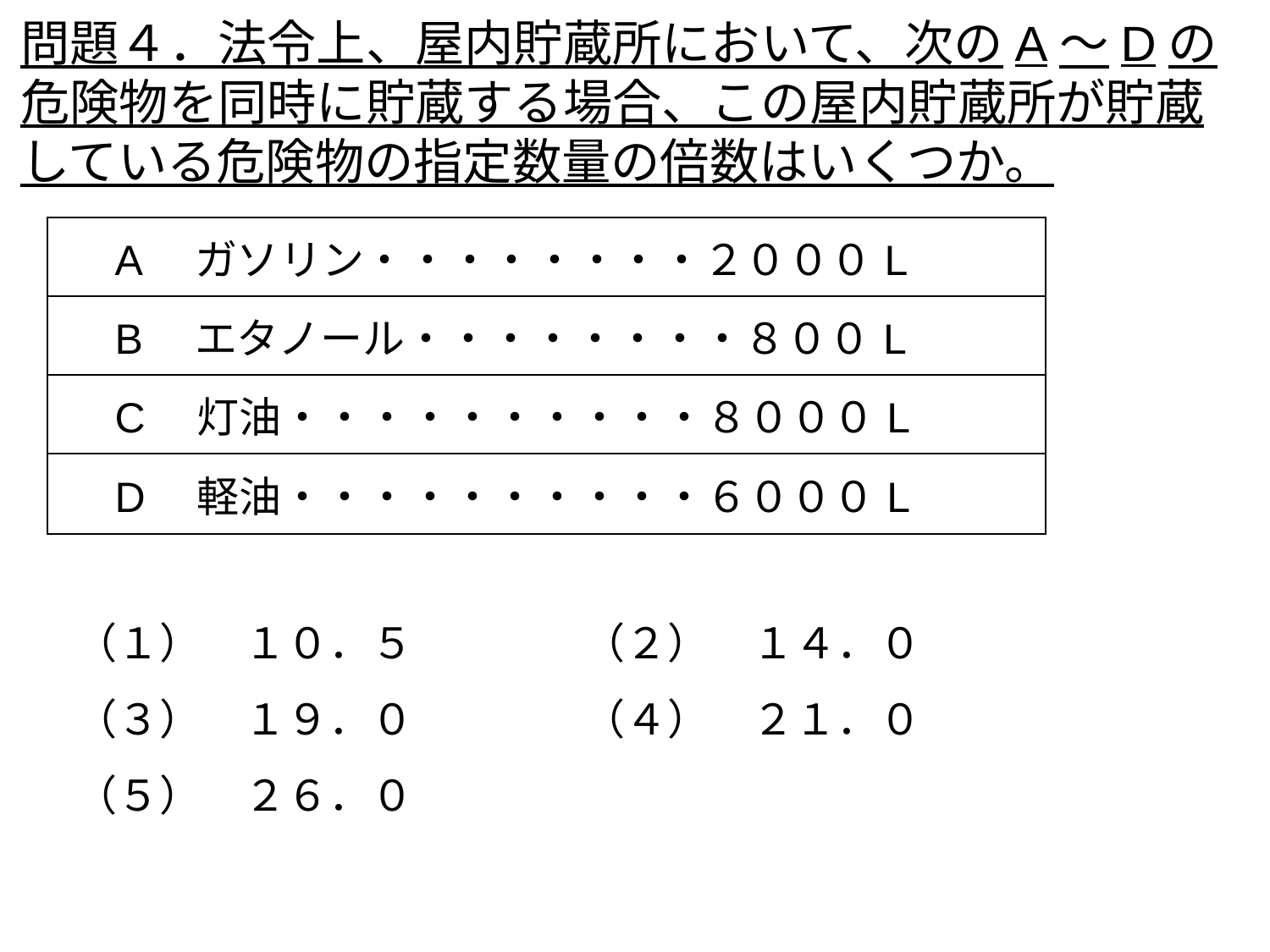

問題４．法令上、屋内貯蔵所において、次のA～Dの危険物を同時に貯蔵する場合、この屋内貯蔵所が貯蔵している危険物の指定数量の倍数はいくつか。
| A　ガソリン・・・・・・・・２０００L |
| --- |
| B　エタノール・・・・・・・・８００L |
| C　灯油・・・・・・・・・・８０００L |
| D　軽油・・・・・・・・・・６０００L |
（１）　１０．５　　　　（２）　１４．０
（３）　１９．０　　　　（４）　２１．０
（５）　２６．０